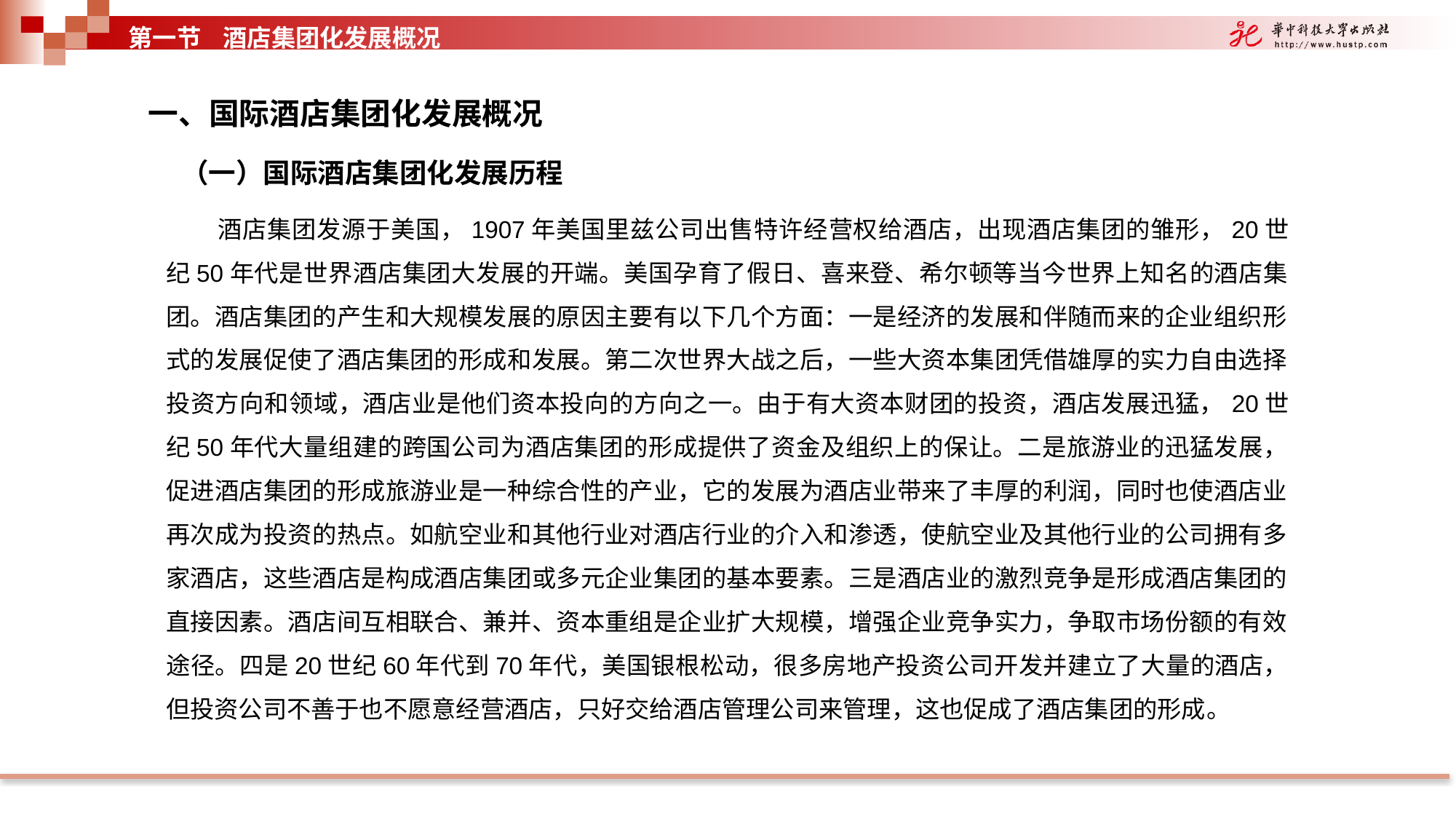

第一节    酒店集团化发展概况
一、国际酒店集团化发展概况
（一）国际酒店集团化发展历程
酒店集团发源于美国，1907年美国里兹公司出售特许经营权给酒店，出现酒店集团的雏形，20世纪50年代是世界酒店集团大发展的开端。美国孕育了假日、喜来登、希尔顿等当今世界上知名的酒店集团。酒店集团的产生和大规模发展的原因主要有以下几个方面：一是经济的发展和伴随而来的企业组织形式的发展促使了酒店集团的形成和发展。第二次世界大战之后，一些大资本集团凭借雄厚的实力自由选择投资方向和领域，酒店业是他们资本投向的方向之一。由于有大资本财团的投资，酒店发展迅猛，20世纪50年代大量组建的跨国公司为酒店集团的形成提供了资金及组织上的保让。二是旅游业的迅猛发展，促进酒店集团的形成旅游业是一种综合性的产业，它的发展为酒店业带来了丰厚的利润，同时也使酒店业再次成为投资的热点。如航空业和其他行业对酒店行业的介入和渗透，使航空业及其他行业的公司拥有多家酒店，这些酒店是构成酒店集团或多元企业集团的基本要素。三是酒店业的激烈竞争是形成酒店集团的直接因素。酒店间互相联合、兼并、资本重组是企业扩大规模，增强企业竞争实力，争取市场份额的有效途径。四是20世纪60年代到70年代，美国银根松动，很多房地产投资公司开发并建立了大量的酒店，但投资公司不善于也不愿意经营酒店，只好交给酒店管理公司来管理，这也促成了酒店集团的形成。